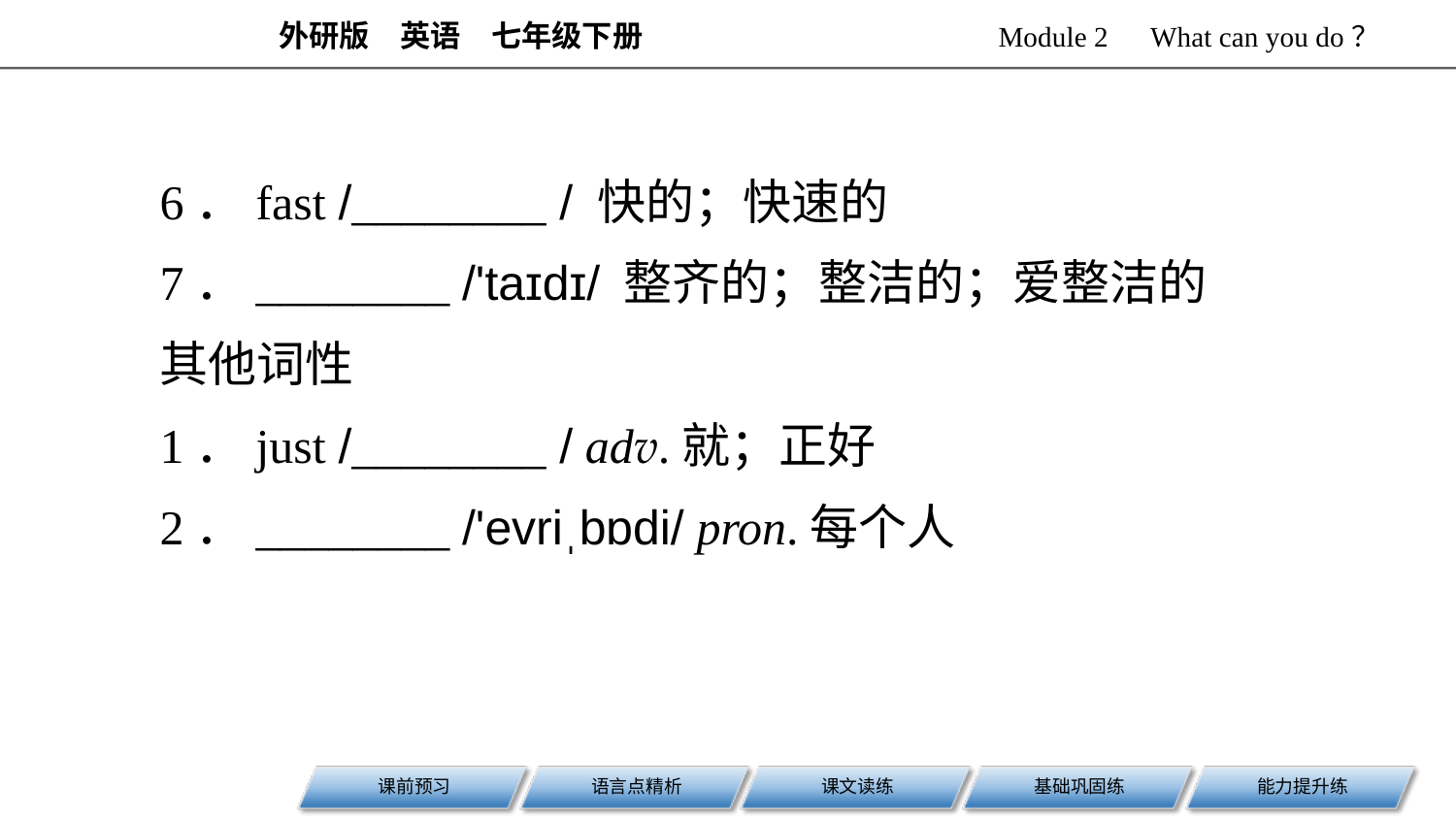

6．fast /________ / 快的；快速的
7．________ /'taɪdɪ/ 整齐的；整洁的；爱整洁的
其他词性
1．just /________ / adv.就；正好
2．________ /'evriˌbɒdi/ pron.每个人